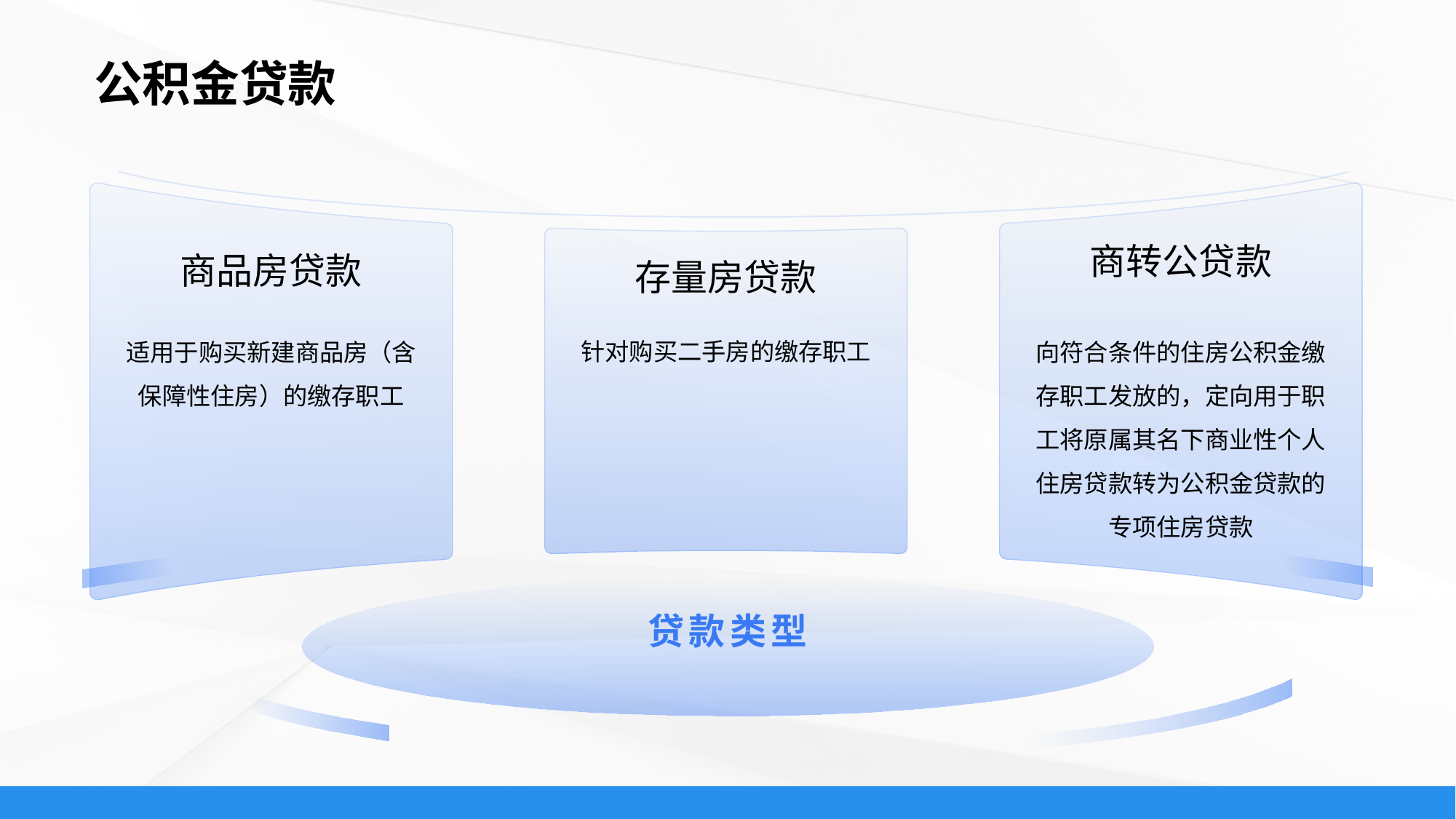

# 公积金贷款

商品房贷款

商转公贷款

存量房贷款

针对购买二手房的缴存职工

适用于购买新建商品房（含保障性住房）的缴存职工

向符合条件的住房公积金缴存职工发放的，定向用于职工将原属其名下商业性个人住房贷款转为公积金贷款的专项住房贷款

贷款类型